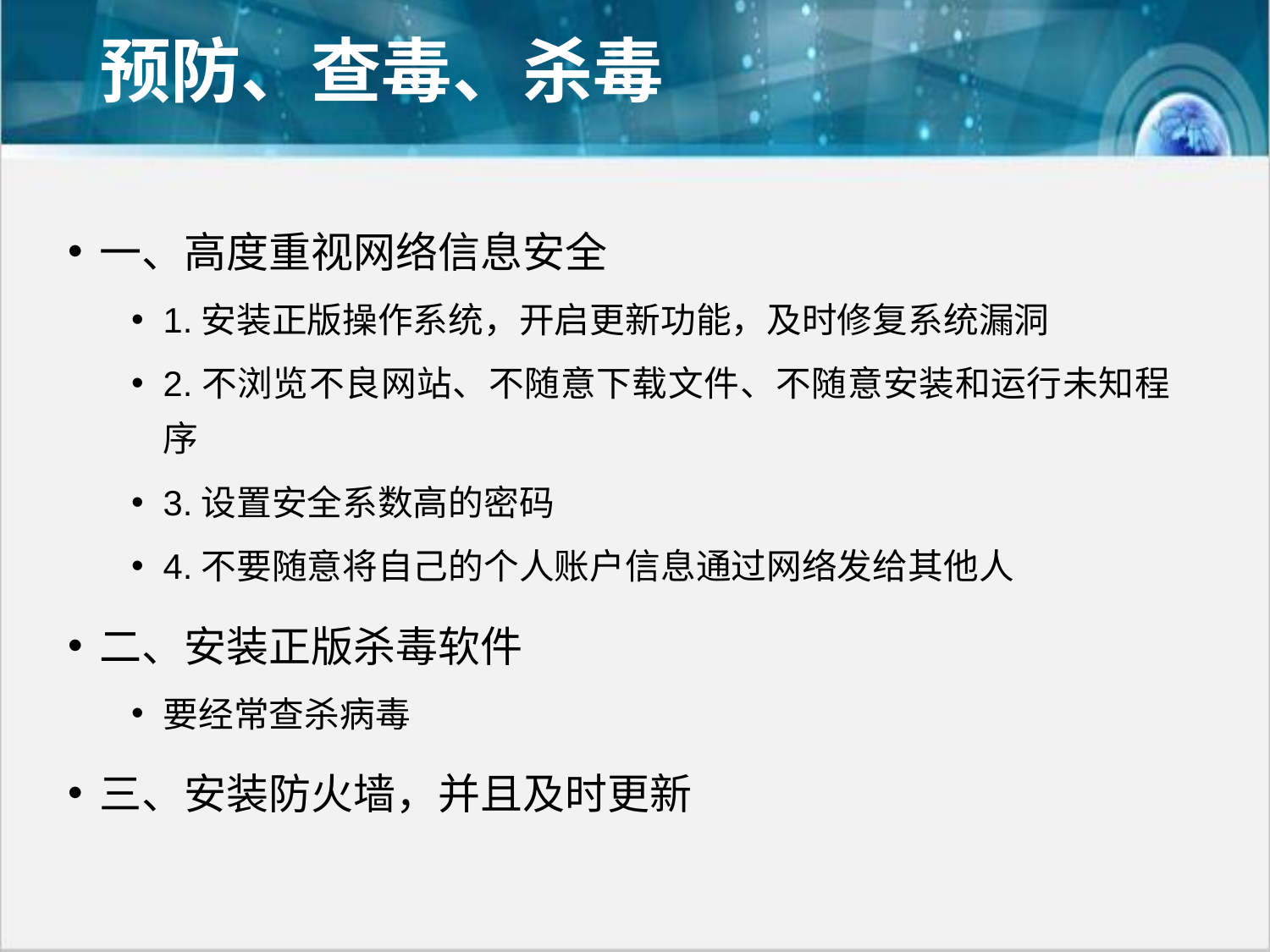

# 预防、查毒、杀毒
一、高度重视网络信息安全
1.安装正版操作系统，开启更新功能，及时修复系统漏洞
2.不浏览不良网站、不随意下载文件、不随意安装和运行未知程序
3.设置安全系数高的密码
4.不要随意将自己的个人账户信息通过网络发给其他人
二、安装正版杀毒软件
要经常查杀病毒
三、安装防火墙，并且及时更新